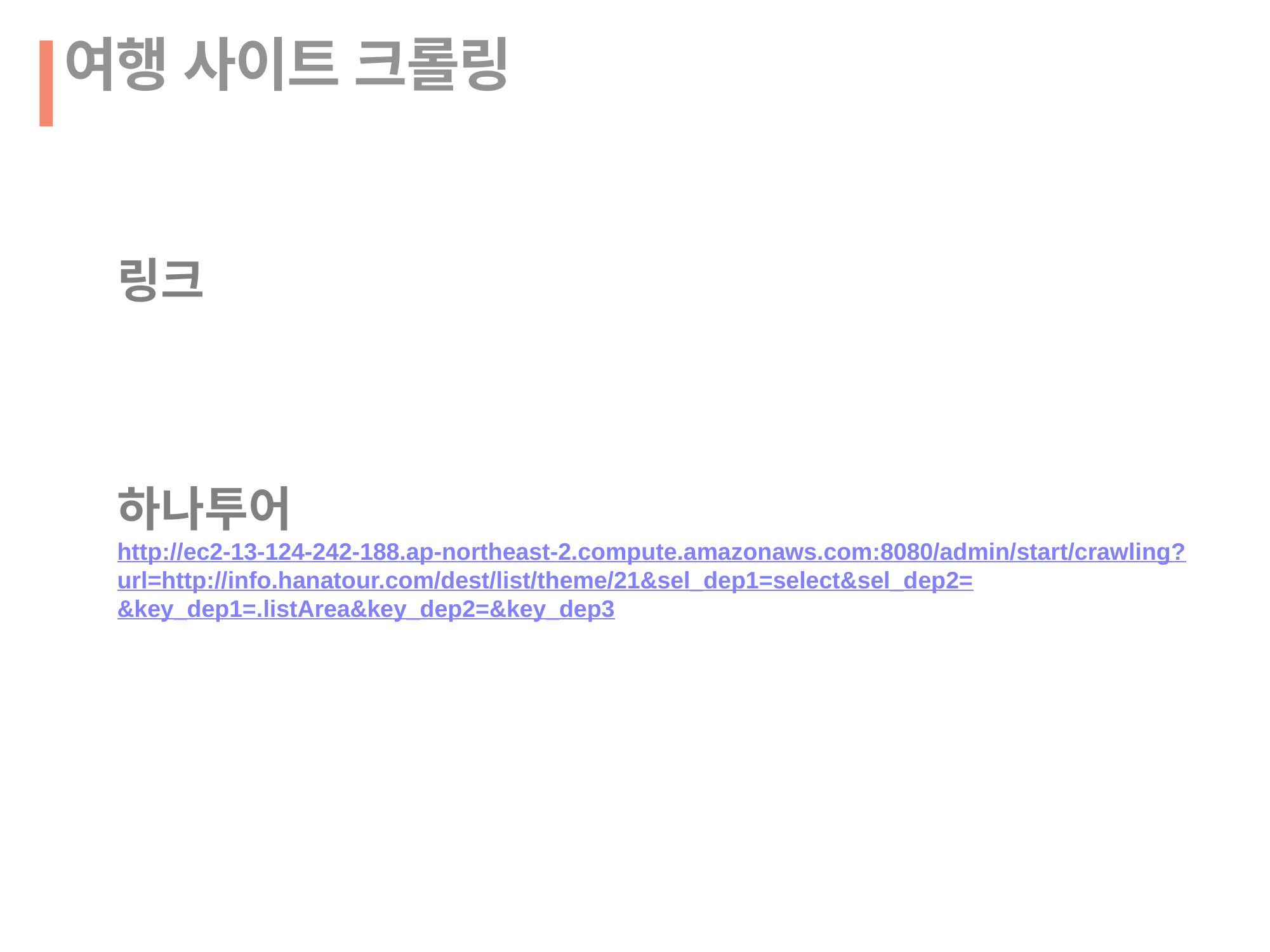

# 여행 사이트 크롤링

링크

하나투어
http://ec2-13-124-242-188.ap-northeast-2.compute.amazonaws.com:8080/admin/start/crawling?
url=http://info.hanatour.com/dest/list/theme/21&sel_dep1=select&sel_dep2=
&key_dep1=.listArea&key_dep2=&key_dep3